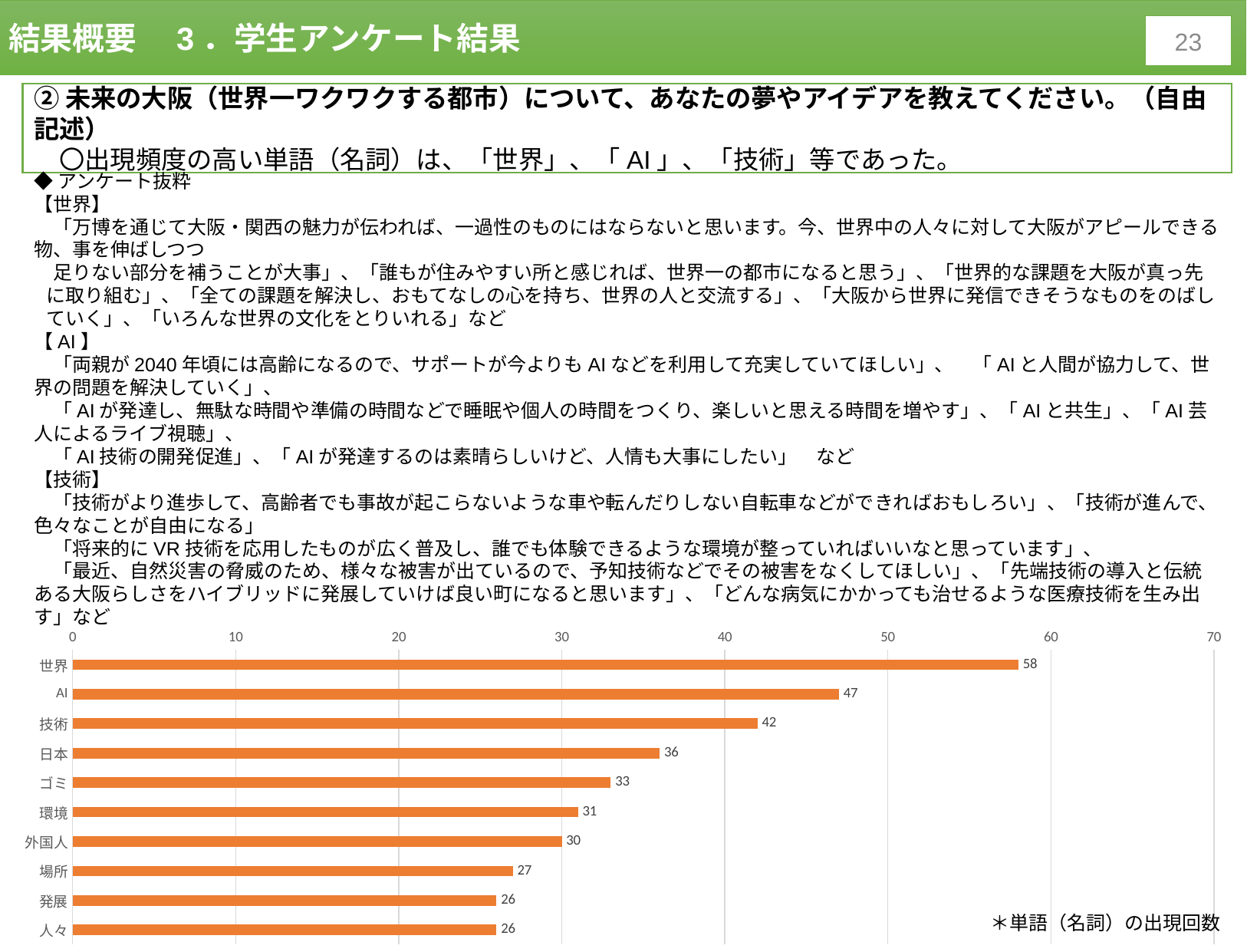

結果概要　3．学生アンケート結果
23
②未来の大阪（世界一ワクワクする都市）について、あなたの夢やアイデアを教えてください。（自由記述）
　〇出現頻度の高い単語（名詞）は、「世界」、「AI」、「技術」等であった。
◆アンケート抜粋
【世界】
　「万博を通じて大阪・関西の魅力が伝われば、一過性のものにはならないと思います。今、世界中の人々に対して大阪がアピールできる物、事を伸ばしつつ
　足りない部分を補うことが大事」、「誰もが住みやすい所と感じれば、世界一の都市になると思う」、「世界的な課題を大阪が真っ先に取り組む」、「全ての課題を解決し、おもてなしの心を持ち、世界の人と交流する」、「大阪から世界に発信できそうなものをのばしていく」、「いろんな世界の文化をとりいれる」など
【AI】
　「両親が2040年頃には高齢になるので、サポートが今よりもAIなどを利用して充実していてほしい」、　「AIと人間が協力して、世界の問題を解決していく」、
　「AIが発達し、無駄な時間や準備の時間などで睡眠や個人の時間をつくり、楽しいと思える時間を増やす」、「AIと共生」、「AI芸人によるライブ視聴」、
　「AI技術の開発促進」、「AIが発達するのは素晴らしいけど、人情も大事にしたい」　など
【技術】
　「技術がより進歩して、高齢者でも事故が起こらないような車や転んだりしない自転車などができればおもしろい」、「技術が進んで、色々なことが自由になる」
　「将来的にVR技術を応用したものが広く普及し、誰でも体験できるような環境が整っていればいいなと思っています」、
　「最近、自然災害の脅威のため、様々な被害が出ているので、予知技術などでその被害をなくしてほしい」、「先端技術の導入と伝統ある大阪らしさをハイブリッドに発展していけば良い町になると思います」、「どんな病気にかかっても治せるような医療技術を生み出す」など

### Chart

| Category |  |
|---|---|
| 世界 | 58.0 |
| AI | 47.0 |
| 技術 | 42.0 |
| 日本 | 36.0 |
| ゴミ | 33.0 |
| 環境 | 31.0 |
| 外国人 | 30.0 |
| 場所 | 27.0 |
| 発展 | 26.0 |
| 人々 | 26.0 |
＊単語（名詞）の出現回数